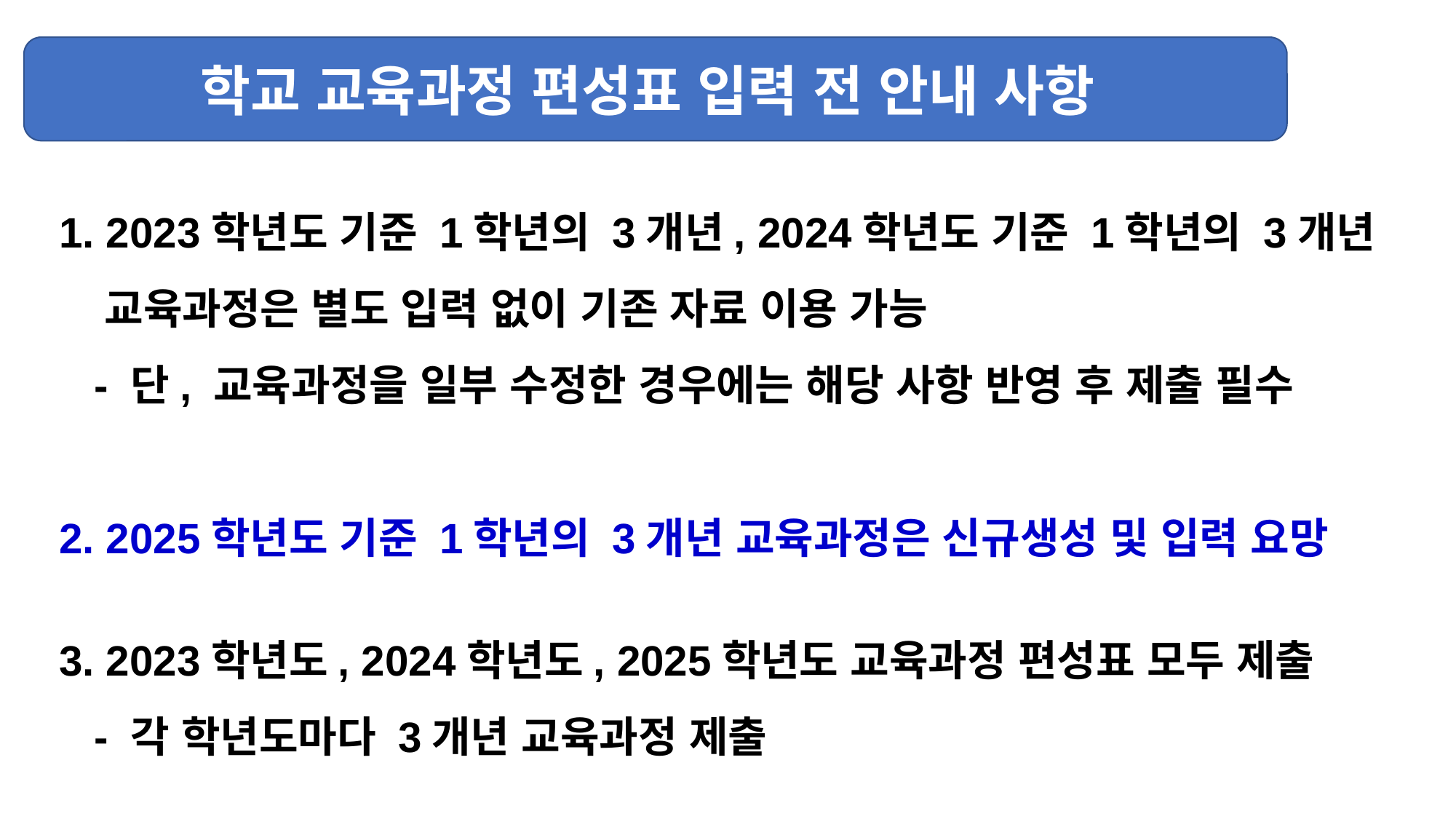

학교 교육과정 편성표 입력 전 안내 사항
1. 2023학년도 기준 1학년의 3개년, 2024학년도 기준 1학년의 3개년
   교육과정은 별도 입력 없이 기존 자료 이용 가능
   - 단, 교육과정을 일부 수정한 경우에는 해당 사항 반영 후 제출 필수

2. 2025학년도 기준 1학년의 3개년 교육과정은 신규생성 및 입력 요망
3. 2023학년도, 2024학년도, 2025학년도 교육과정 편성표 모두 제출
   - 각 학년도마다 3개년 교육과정 제출